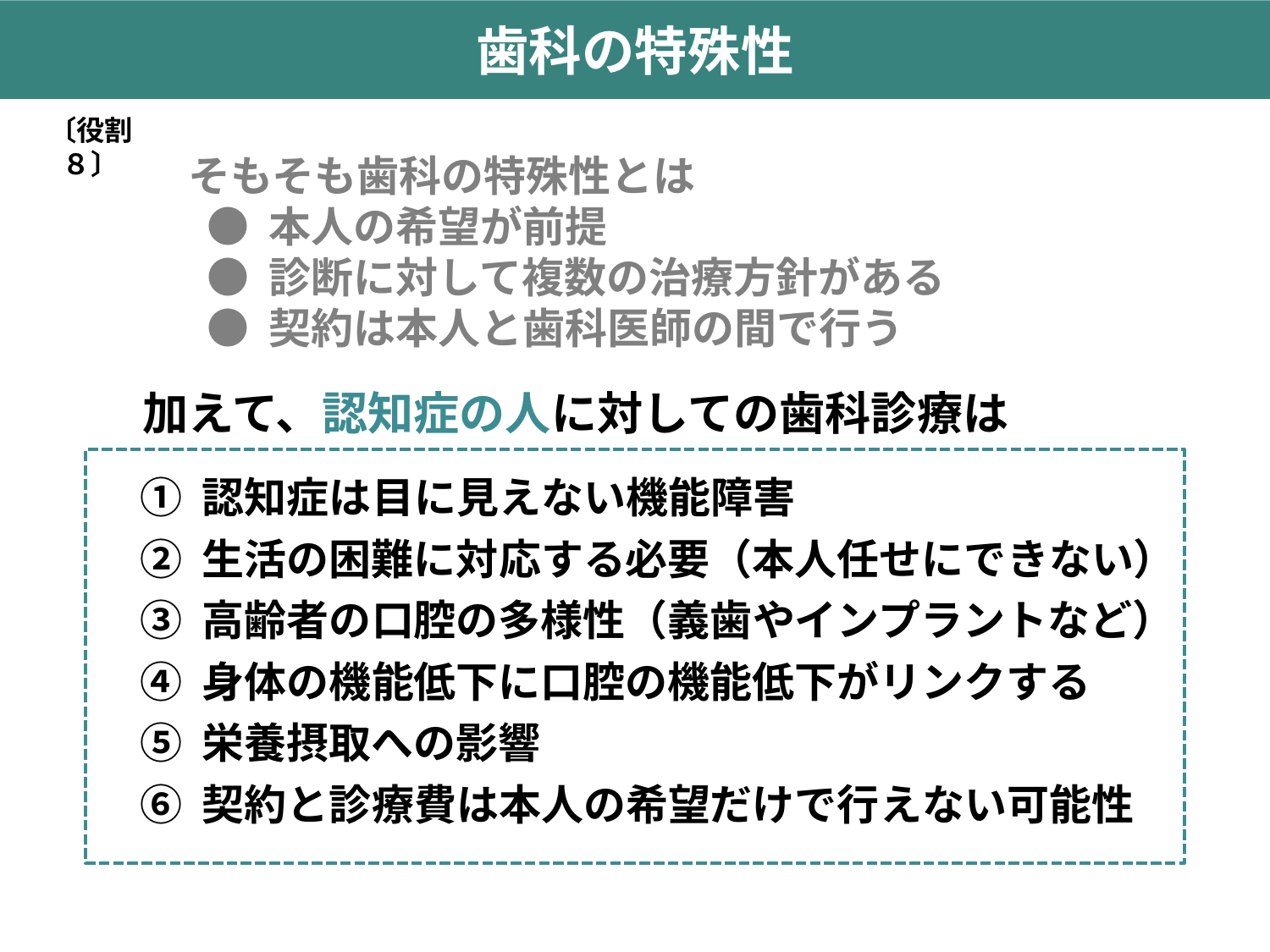

歯科の特殊性
〔役割８〕
      そもそも歯科の特殊性とは
         ● 本人の希望が前提
         ● 診断に対して複数の治療方針がある
         ● 契約は本人と歯科医師の間で行う
 加えて、認知症の人に対しての歯科診療は
  ① 認知症は目に見えない機能障害
  ② 生活の困難に対応する必要（本人任せにできない）
  ③ 高齢者の口腔の多様性（義歯やインプラントなど）
  ④ 身体の機能低下に口腔の機能低下がリンクする
  ⑤ 栄養摂取への影響
  ⑥ 契約と診療費は本人の希望だけで行えない可能性